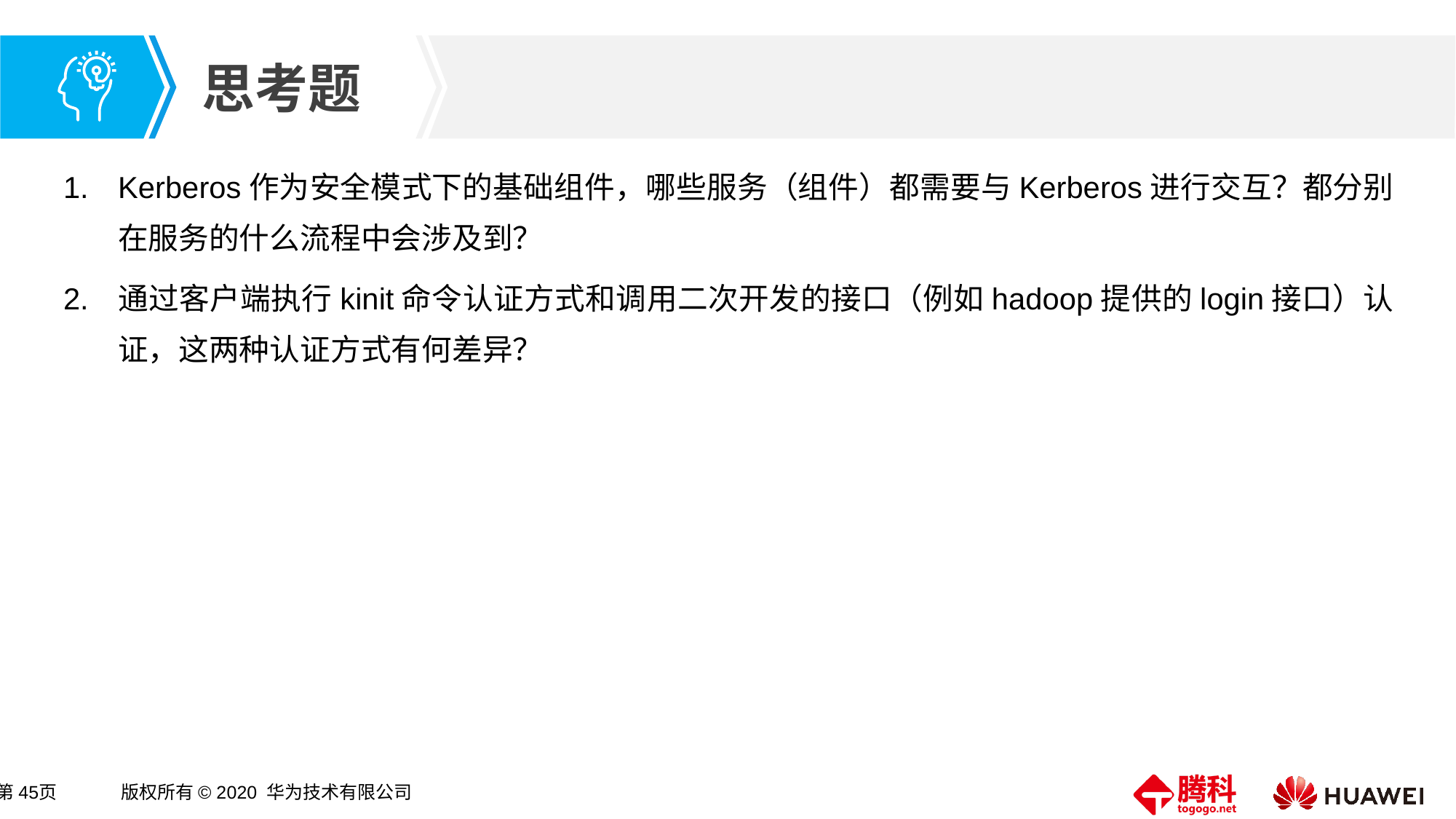

Kerberos作为安全模式下的基础组件，哪些服务（组件）都需要与Kerberos进行交互？都分别在服务的什么流程中会涉及到？
通过客户端执行kinit命令认证方式和调用二次开发的接口（例如hadoop提供的login接口）认证，这两种认证方式有何差异？